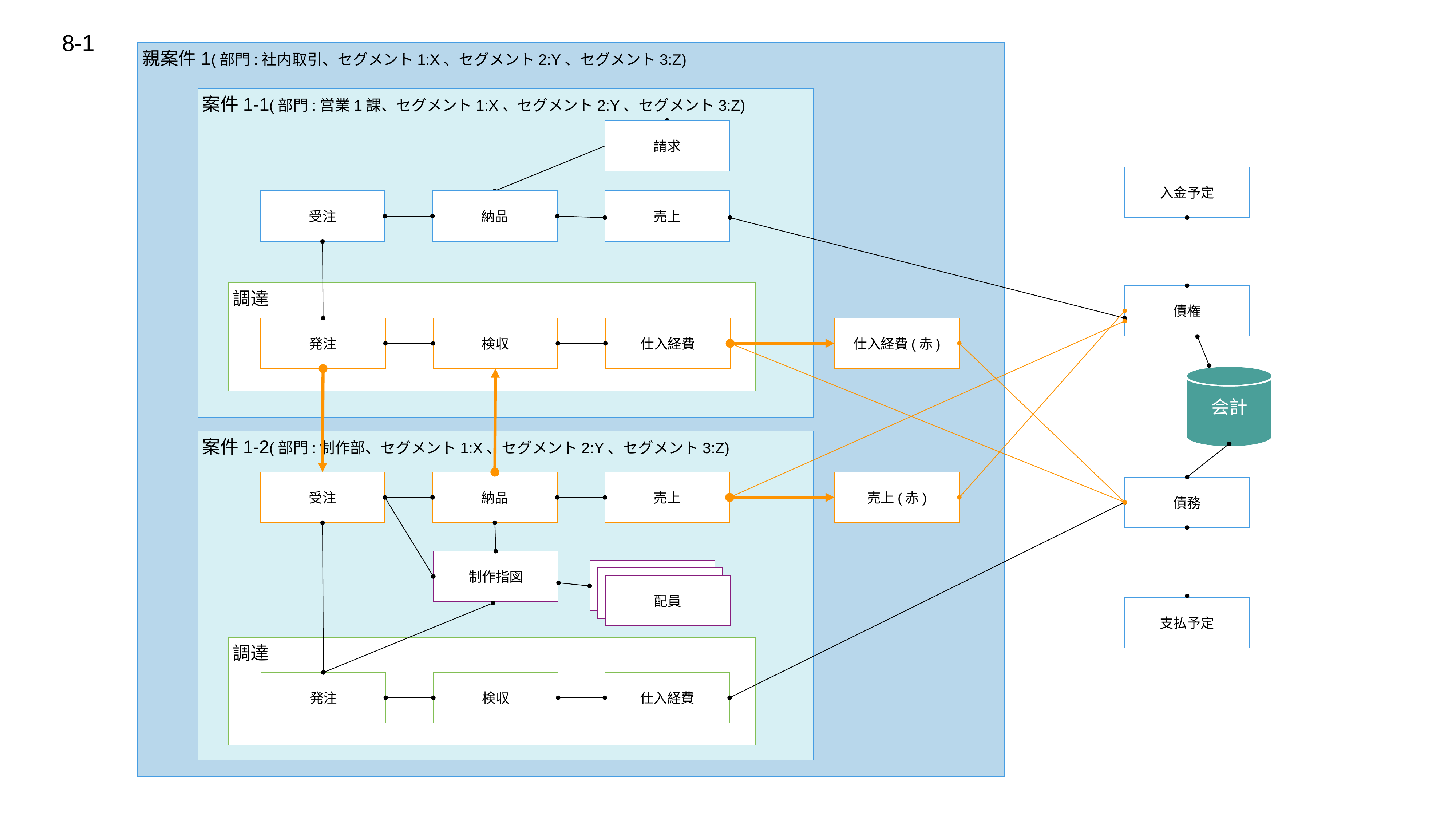

8-1
親案件1(部門:社内取引、セグメント1:X、セグメント2:Y、セグメント3:Z)
案件1-1(部門:営業1課、セグメント1:X、セグメント2:Y、セグメント3:Z)
請求
入金予定
受注
納品
売上
調達
債権
発注
検収
仕入経費
仕入経費(赤)

会計
案件1-2(部門:制作部、セグメント1:X、セグメント2:Y、セグメント3:Z)
受注
納品
売上
売上(赤)
債務
制作指図
配員
配員
配員

支払予定
調達
発注
検収
仕入経費